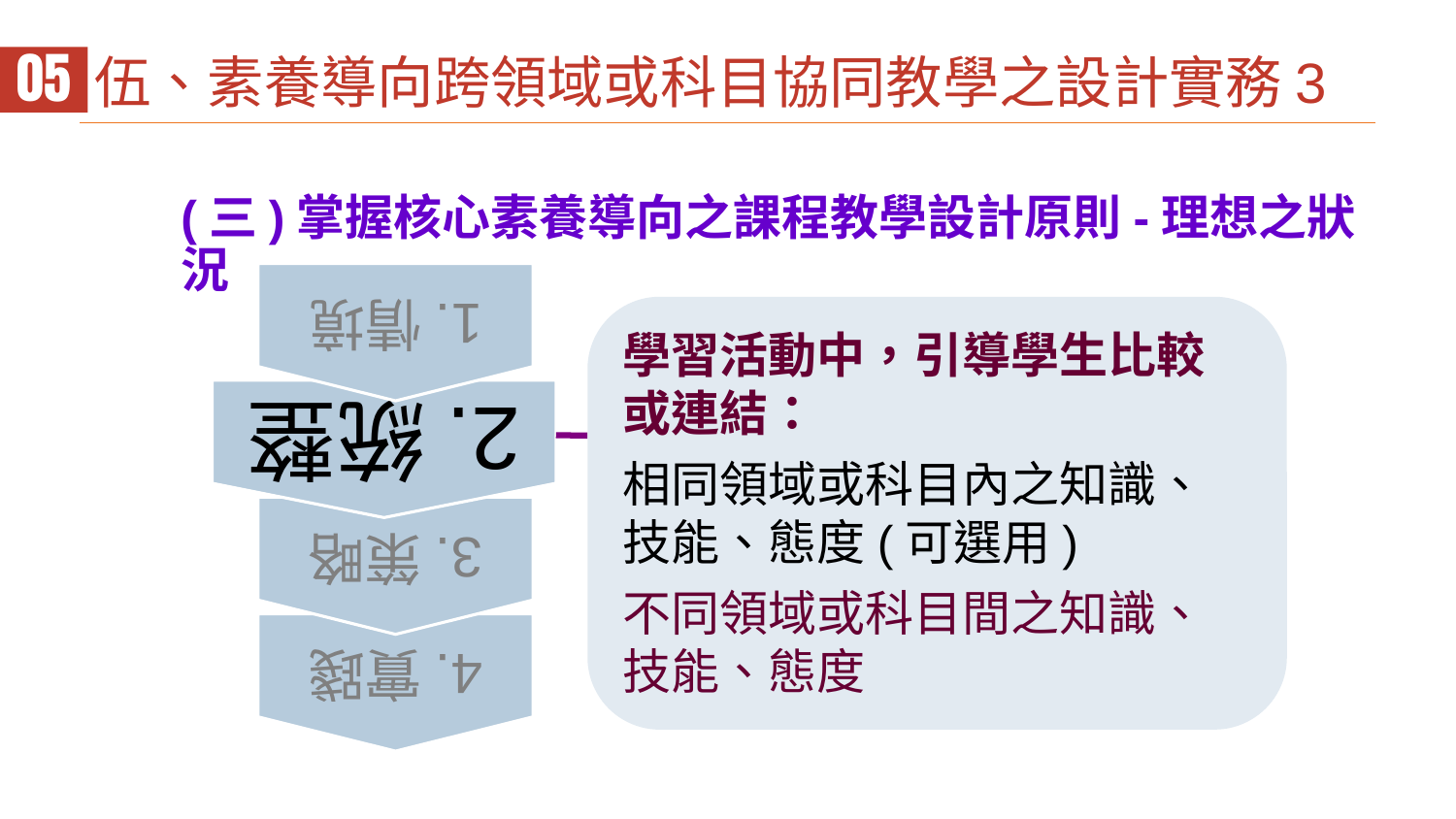

# 伍、素養導向跨領域或科目協同教學之設計實務3
05
(三)掌握核心素養導向之課程教學設計原則-理想之狀況
1.情境
學習活動中，引導學生比較或連結：
相同領域或科目內之知識、技能、態度(可選用)
不同領域或科目間之知識、技能、態度
2.統整

3.策略
4.實踐